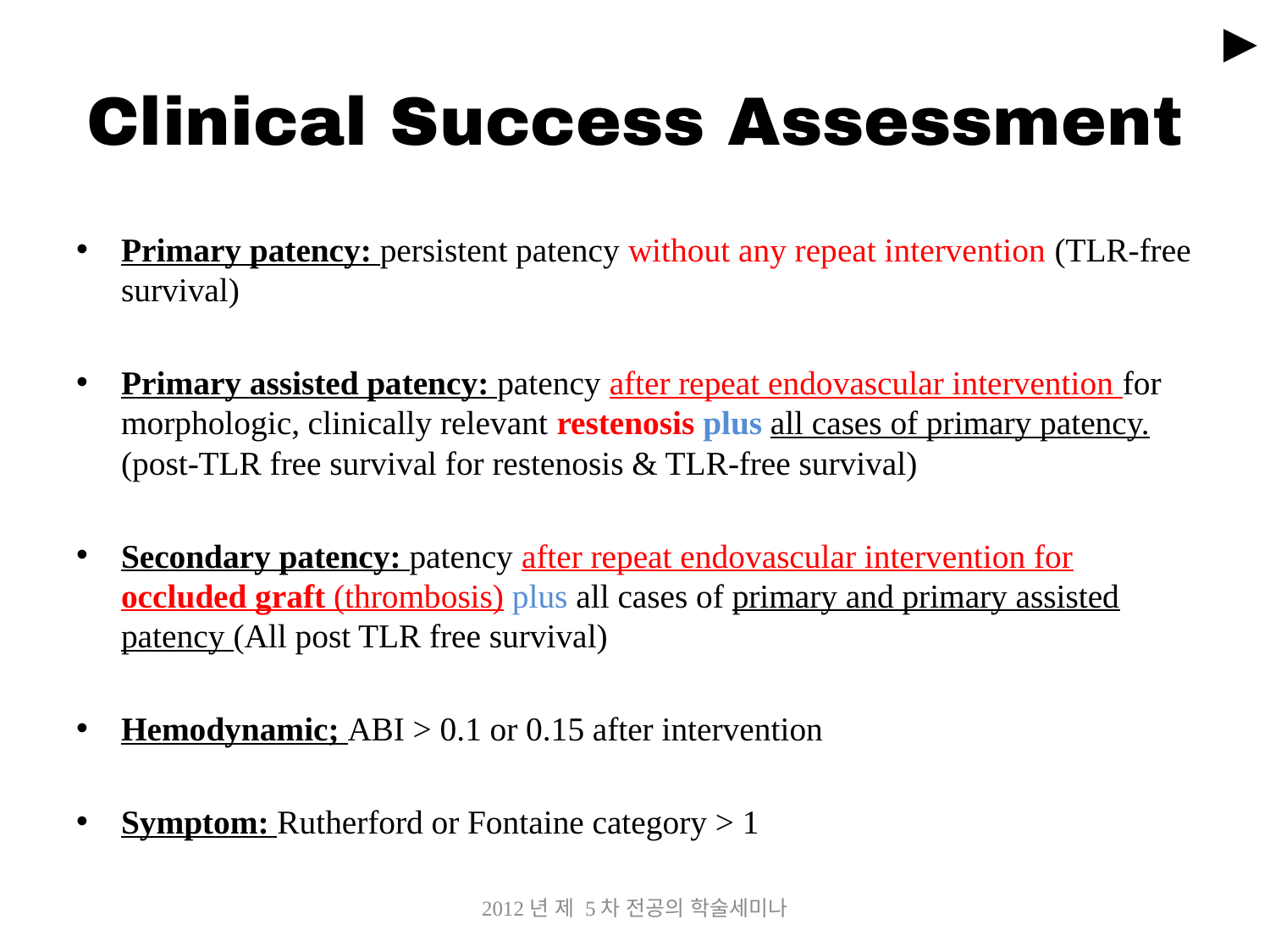

►
# Clinical Success Assessment
Primary patency: persistent patency without any repeat intervention (TLR-free survival)

Primary assisted patency: patency after repeat endovascular intervention for morphologic, clinically relevant restenosis plus all cases of primary patency. (post-TLR free survival for restenosis & TLR-free survival)

Secondary patency: patency after repeat endovascular intervention for occluded graft (thrombosis) plus all cases of primary and primary assisted patency (All post TLR free survival)

Hemodynamic; ABI > 0.1 or 0.15 after intervention

Symptom: Rutherford or Fontaine category > 1
2012년 제 5차 전공의 학술세미나